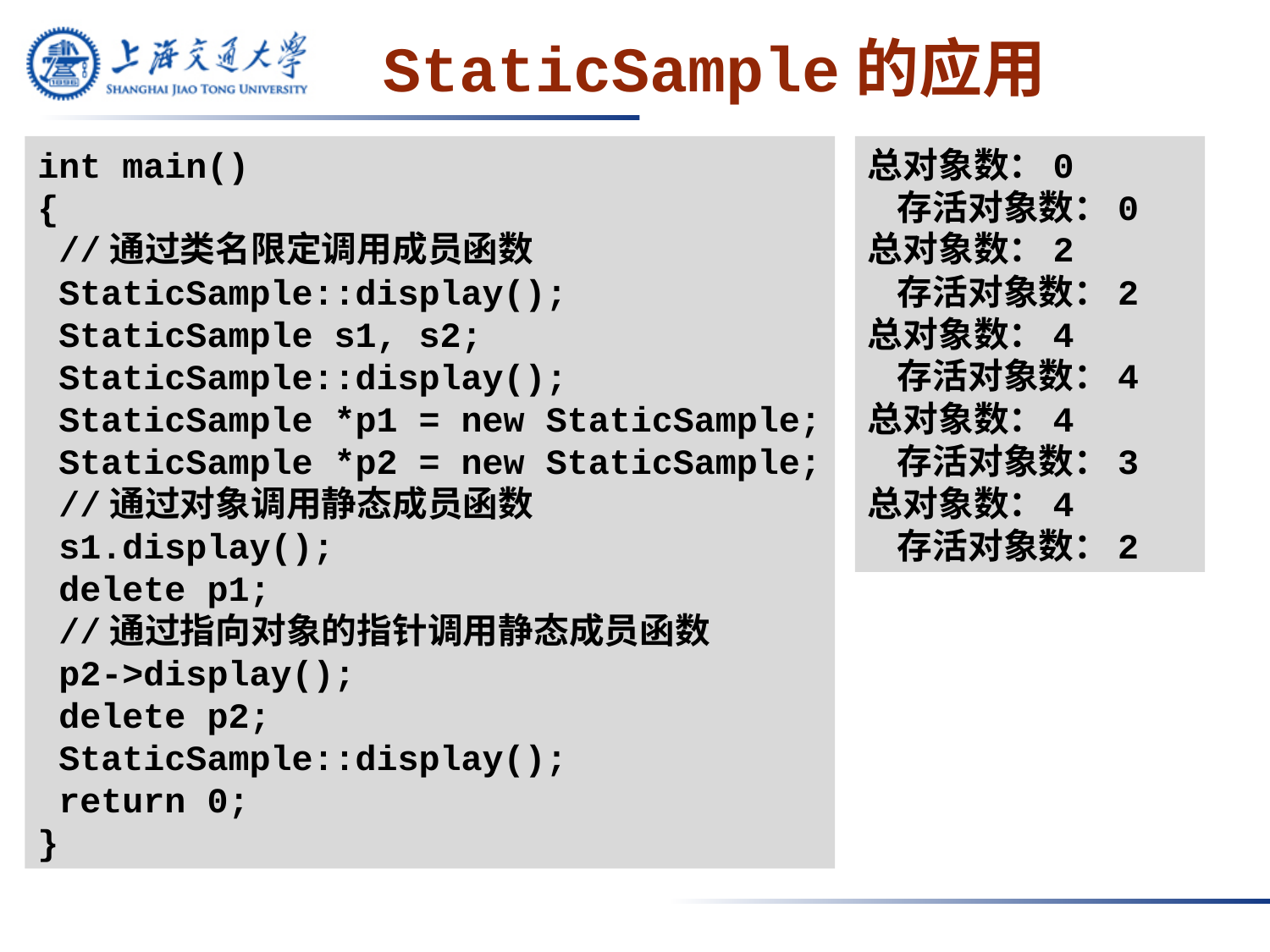

# StaticSample的应用
int main()
{
 //通过类名限定调用成员函数
 StaticSample::display();
 StaticSample s1, s2;
 StaticSample::display();
 StaticSample *p1 = new StaticSample;
 StaticSample *p2 = new StaticSample;
 //通过对象调用静态成员函数
 s1.display();
 delete p1;
 //通过指向对象的指针调用静态成员函数
 p2->display();
 delete p2;
 StaticSample::display();
 return 0;
}
总对象数：0       存活对象数：0
总对象数：2       存活对象数：2
总对象数：4       存活对象数：4
总对象数：4       存活对象数：3
总对象数：4       存活对象数：2